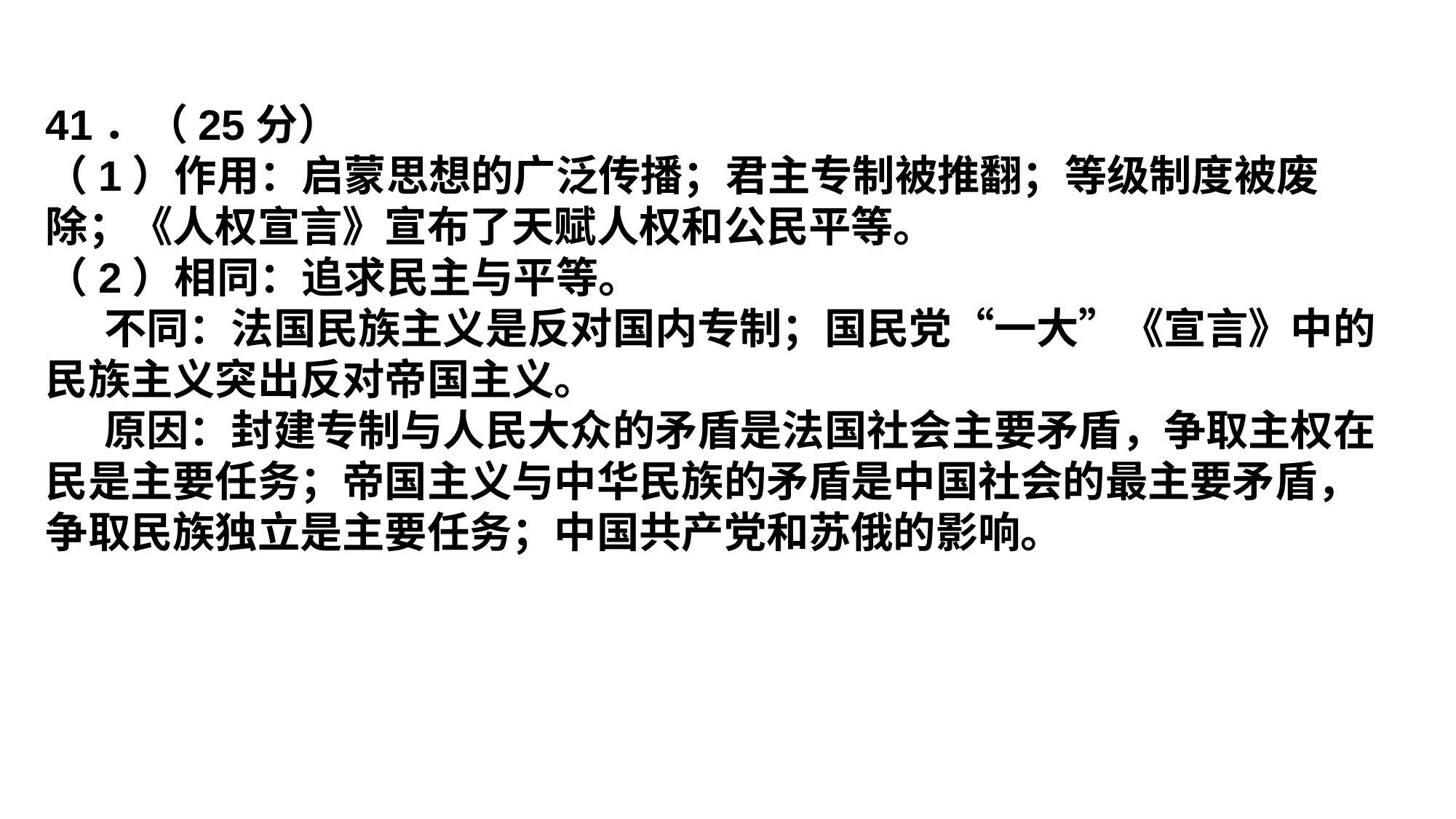

41．（25分）（1）作用：启蒙思想的广泛传播；君主专制被推翻；等级制度被废除；《人权宣言》宣布了天赋人权和公民平等。（2）相同：追求民主与平等。     不同：法国民族主义是反对国内专制；国民党“一大”《宣言》中的民族主义突出反对帝国主义。     原因：封建专制与人民大众的矛盾是法国社会主要矛盾，争取主权在民是主要任务；帝国主义与中华民族的矛盾是中国社会的最主要矛盾，争取民族独立是主要任务；中国共产党和苏俄的影响。